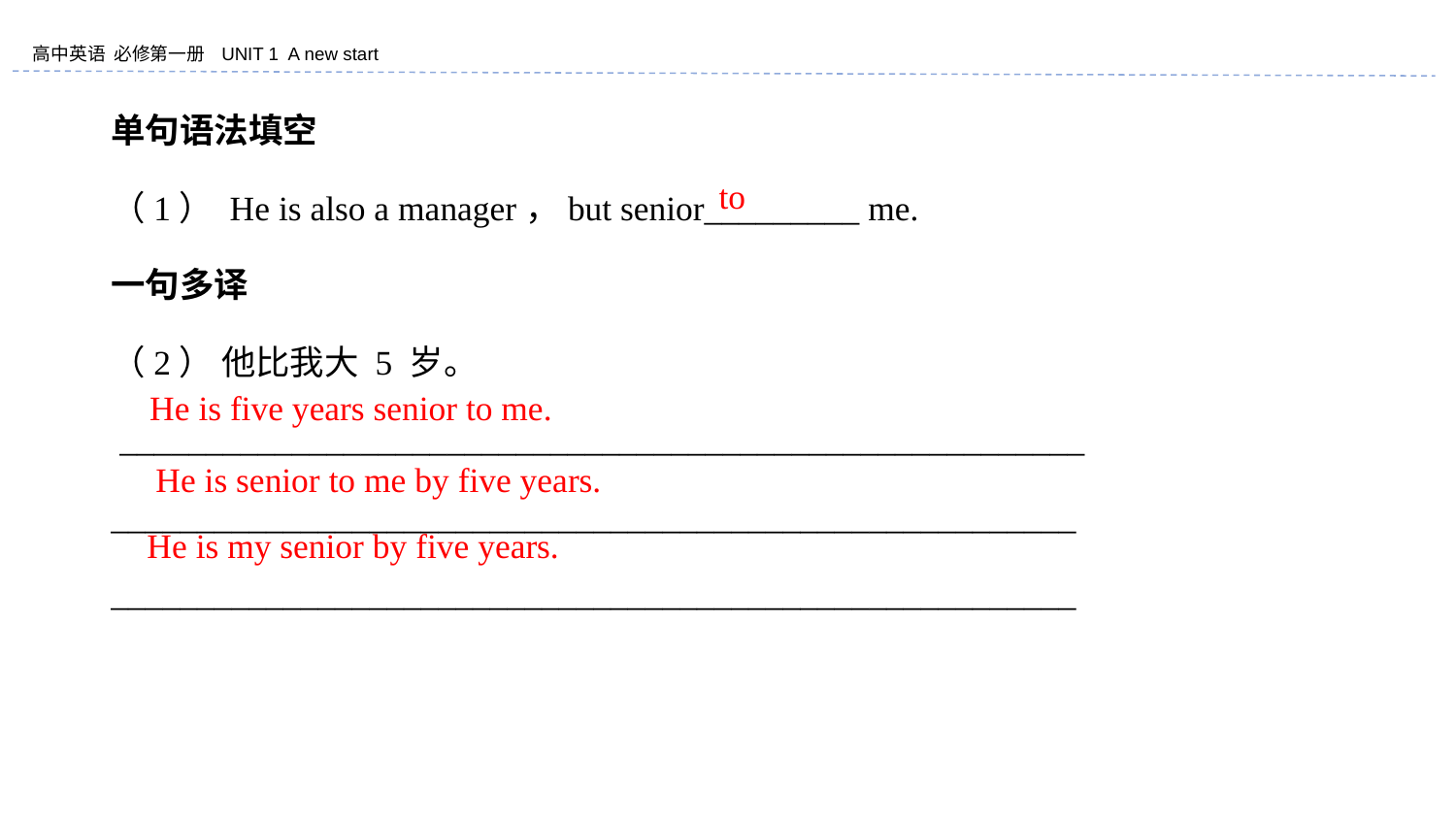

单句语法填空
（1） He is also a manager，but senior_________ me.
一句多译
（2） 他比我大 5 岁。
 ________________________________________________________
________________________________________________________
________________________________________________________
to
 He is five years senior to me.
He is senior to me by five years.
He is my senior by five years.